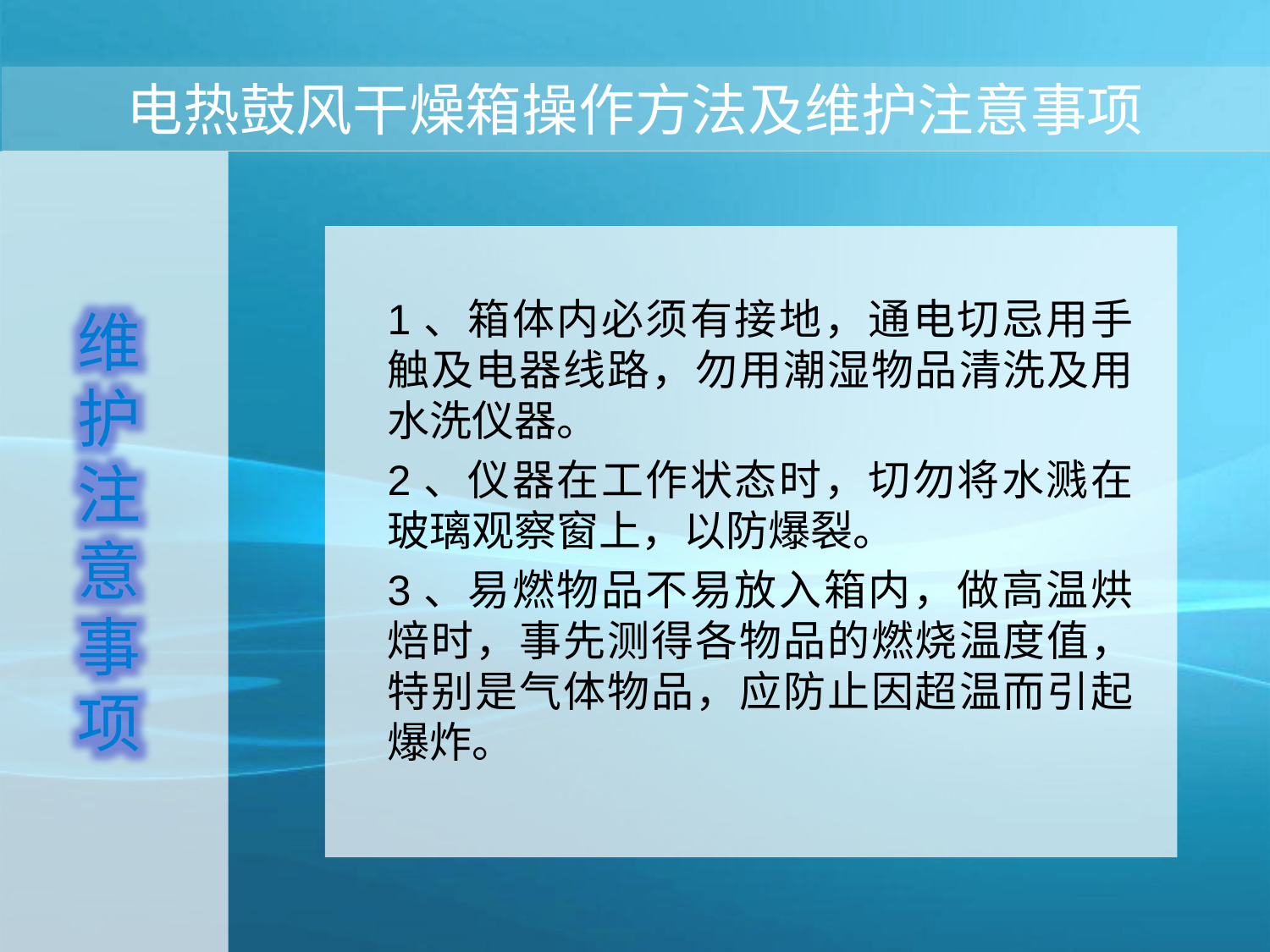

# 电热鼓风干燥箱操作方法及维护注意事项

1、箱体内必须有接地，通电切忌用手触及电器线路，勿用潮湿物品清洗及用水洗仪器。
2、仪器在工作状态时，切勿将水溅在玻璃观察窗上，以防爆裂。
3、易燃物品不易放入箱内，做高温烘焙时，事先测得各物品的燃烧温度值，特别是气体物品，应防止因超温而引起爆炸。
维护注意事项